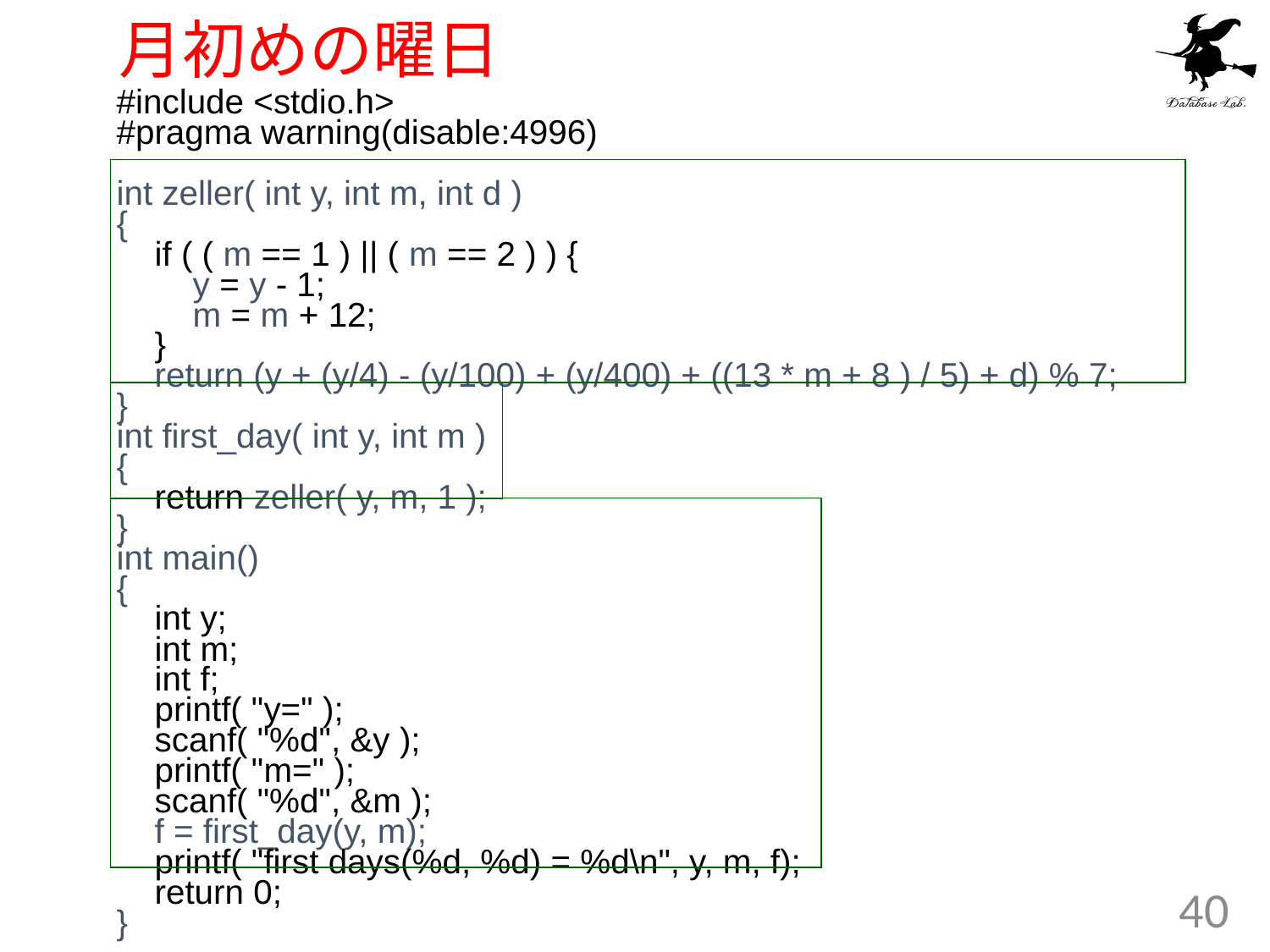

# 月初めの曜日
#include <stdio.h>
#pragma warning(disable:4996)

int zeller( int y, int m, int d )
{
    if ( ( m == 1 ) || ( m == 2 ) ) {
        y = y - 1;
        m = m + 12;
    }
    return (y + (y/4) - (y/100) + (y/400) + ((13 * m + 8 ) / 5) + d) % 7;
}
int first_day( int y, int m )
{
    return zeller( y, m, 1 );
}
int main()
{
    int y;
    int m;
    int f;
    printf( "y=" );
    scanf( "%d", &y );
    printf( "m=" );
    scanf( "%d", &m );
    f = first_day(y, m);
    printf( "first days(%d, %d) = %d\n", y, m, f);
    return 0;
}

40